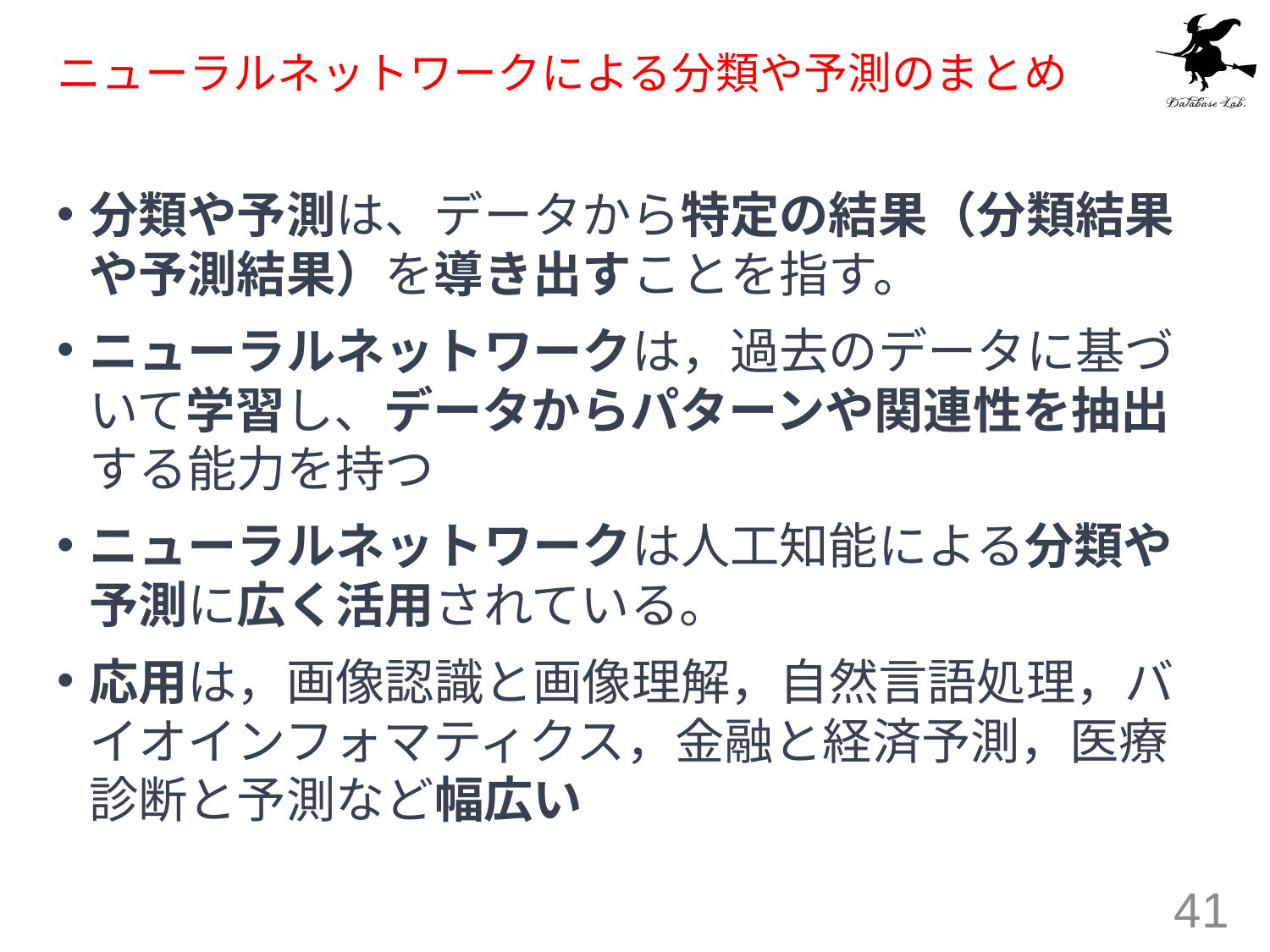

# ニューラルネットワークによる分類や予測のまとめ
分類や予測は、データから特定の結果（分類結果や予測結果）を導き出すことを指す。
ニューラルネットワークは，過去のデータに基づいて学習し、データからパターンや関連性を抽出する能力を持つ
ニューラルネットワークは人工知能による分類や予測に広く活用されている。
応用は，画像認識と画像理解，自然言語処理，バイオインフォマティクス，金融と経済予測，医療診断と予測など幅広い

41